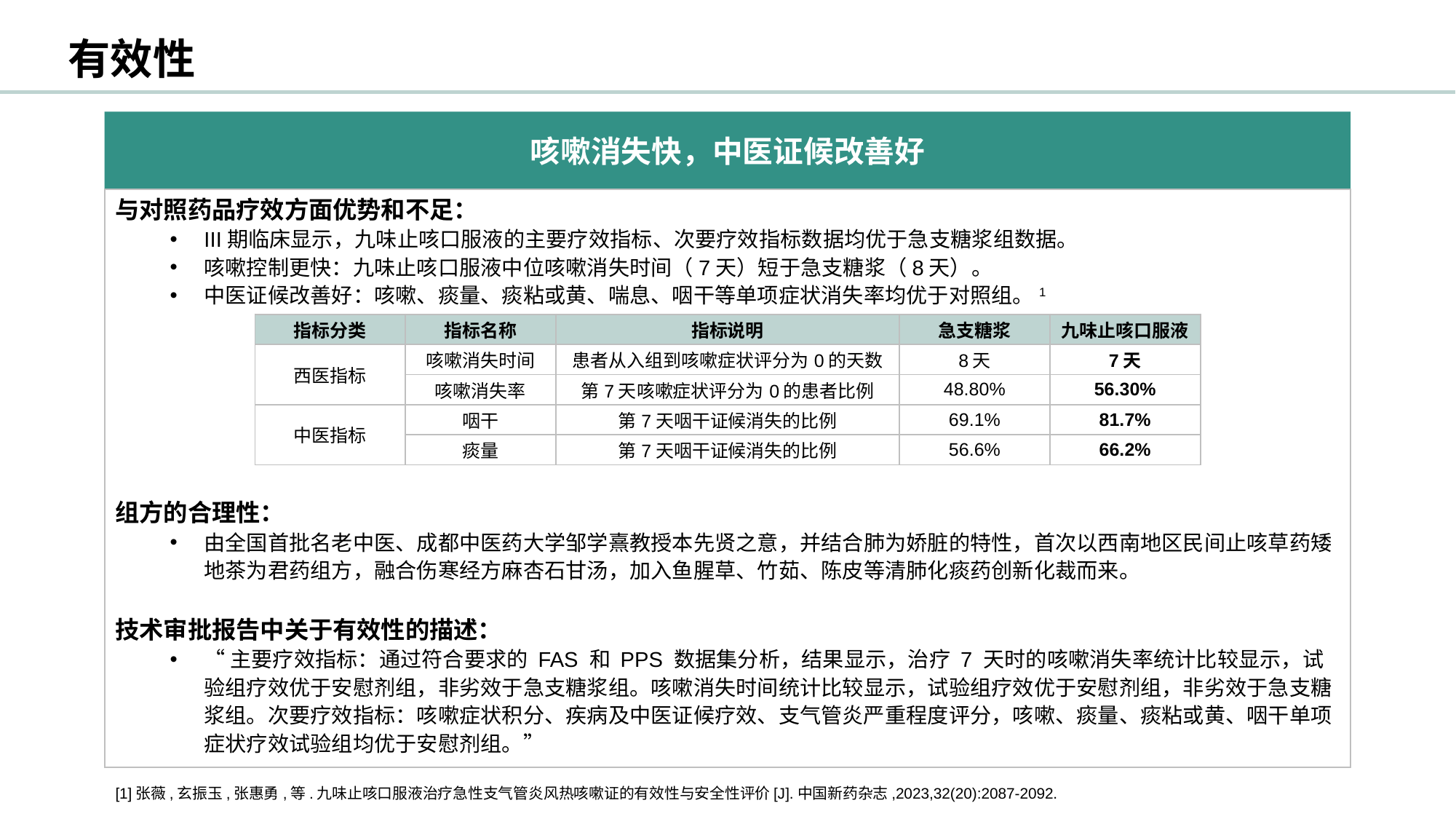

有效性
咳嗽消失快，中医证候改善好

与对照药品疗效方面优势和不足：
III期临床显示，九味止咳口服液的主要疗效指标、次要疗效指标数据均优于急支糖浆组数据。
咳嗽控制更快：九味止咳口服液中位咳嗽消失时间（7天）短于急支糖浆（8天）。
中医证候改善好：咳嗽、痰量、痰粘或黄、喘息、咽干等单项症状消失率均优于对照组。1

组方的合理性：
由全国首批名老中医、成都中医药大学邹学熹教授本先贤之意，并结合肺为娇脏的特性，首次以西南地区民间止咳草药矮地茶为君药组方，融合伤寒经方麻杏石甘汤，加入鱼腥草、竹茹、陈皮等清肺化痰药创新化裁而来。

技术审批报告中关于有效性的描述：
“主要疗效指标：通过符合要求的 FAS 和 PPS 数据集分析，结果显示，治疗 7 天时的咳嗽消失率统计比较显示，试验组疗效优于安慰剂组，非劣效于急支糖浆组。咳嗽消失时间统计比较显示，试验组疗效优于安慰剂组，非劣效于急支糖浆组。次要疗效指标：咳嗽症状积分、疾病及中医证候疗效、支气管炎严重程度评分，咳嗽、痰量、痰粘或黄、咽干单项症状疗效试验组均优于安慰剂组。”
| 指标分类 | 指标名称 | 指标说明 | 急支糖浆 | 九味止咳口服液 |
| --- | --- | --- | --- | --- |
| 西医指标 | 咳嗽消失时间 | 患者从入组到咳嗽症状评分为0的天数 | 8天 | 7天 |
|  | 咳嗽消失率 | 第7天咳嗽症状评分为0的患者比例 | 48.80% | 56.30% |
| 中医指标 | 咽干 | 第7天咽干证候消失的比例 | 69.1% | 81.7% |
|  | 痰量 | 第7天咽干证候消失的比例 | 56.6% | 66.2% |
[1]张薇,玄振玉,张惠勇,等.九味止咳口服液治疗急性支气管炎风热咳嗽证的有效性与安全性评价[J].中国新药杂志,2023,32(20):2087-2092.